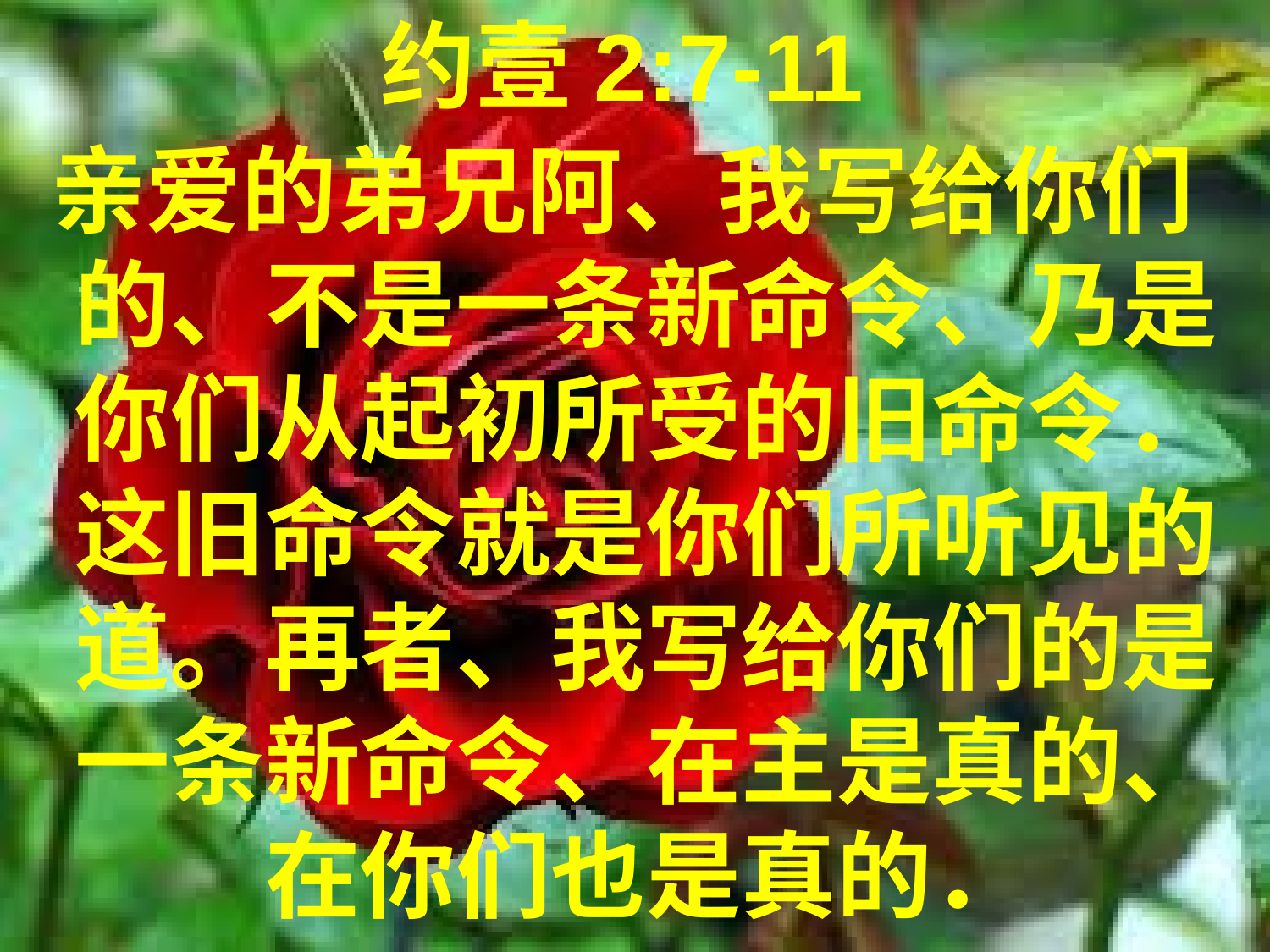

约壹2:7-11
亲爱的弟兄阿、我写给你们的、不是一条新命令、乃是你们从起初所受的旧命令．这旧命令就是你们所听见的道。再者、我写给你们的是一条新命令、在主是真的、在你们也是真的．